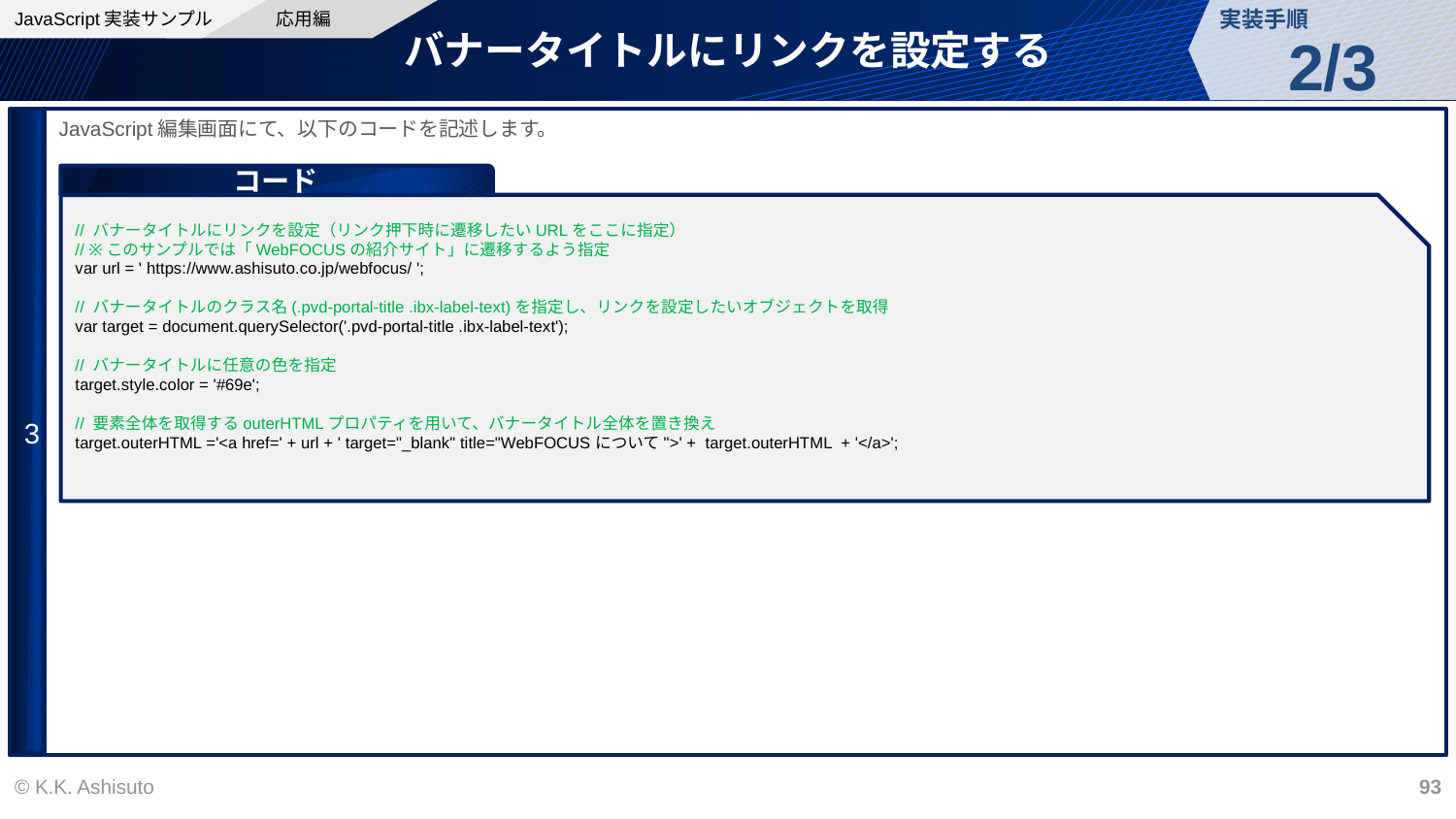

応用編
実装手順
JavaScript実装サンプル
バナータイトルにリンクを設定する

2/3

3

JavaScript編集画面にて、以下のコードを記述します。
コード

// バナータイトルにリンクを設定（リンク押下時に遷移したいURLをここに指定）
// ※このサンプルでは「WebFOCUSの紹介サイト」に遷移するよう指定
var url = ' https://www.ashisuto.co.jp/webfocus/ ';

// バナータイトルのクラス名(.pvd-portal-title .ibx-label-text)を指定し、リンクを設定したいオブジェクトを取得
var target = document.querySelector('.pvd-portal-title .ibx-label-text');

// バナータイトルに任意の色を指定
target.style.color = '#69e';

// 要素全体を取得するouterHTMLプロパティを用いて、バナータイトル全体を置き換え
target.outerHTML ='<a href=' + url + ' target="_blank" title="WebFOCUSについて">' +  target.outerHTML  + '</a>';
© K.K. Ashisuto
93